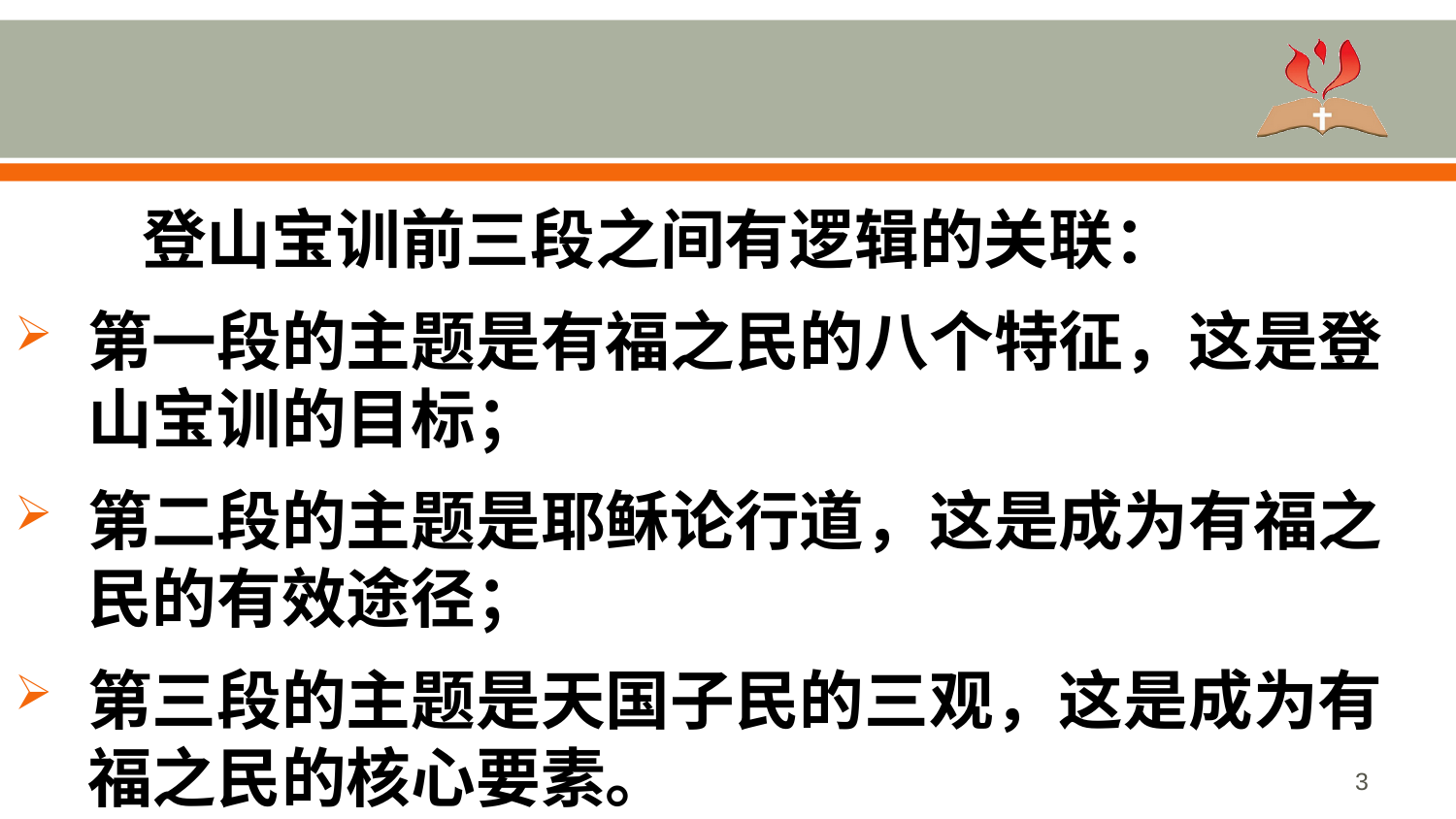

登山宝训前三段之间有逻辑的关联：
第一段的主题是有福之民的八个特征，这是登山宝训的目标；
第二段的主题是耶稣论行道，这是成为有福之民的有效途径；
第三段的主题是天国子民的三观，这是成为有福之民的核心要素。

3